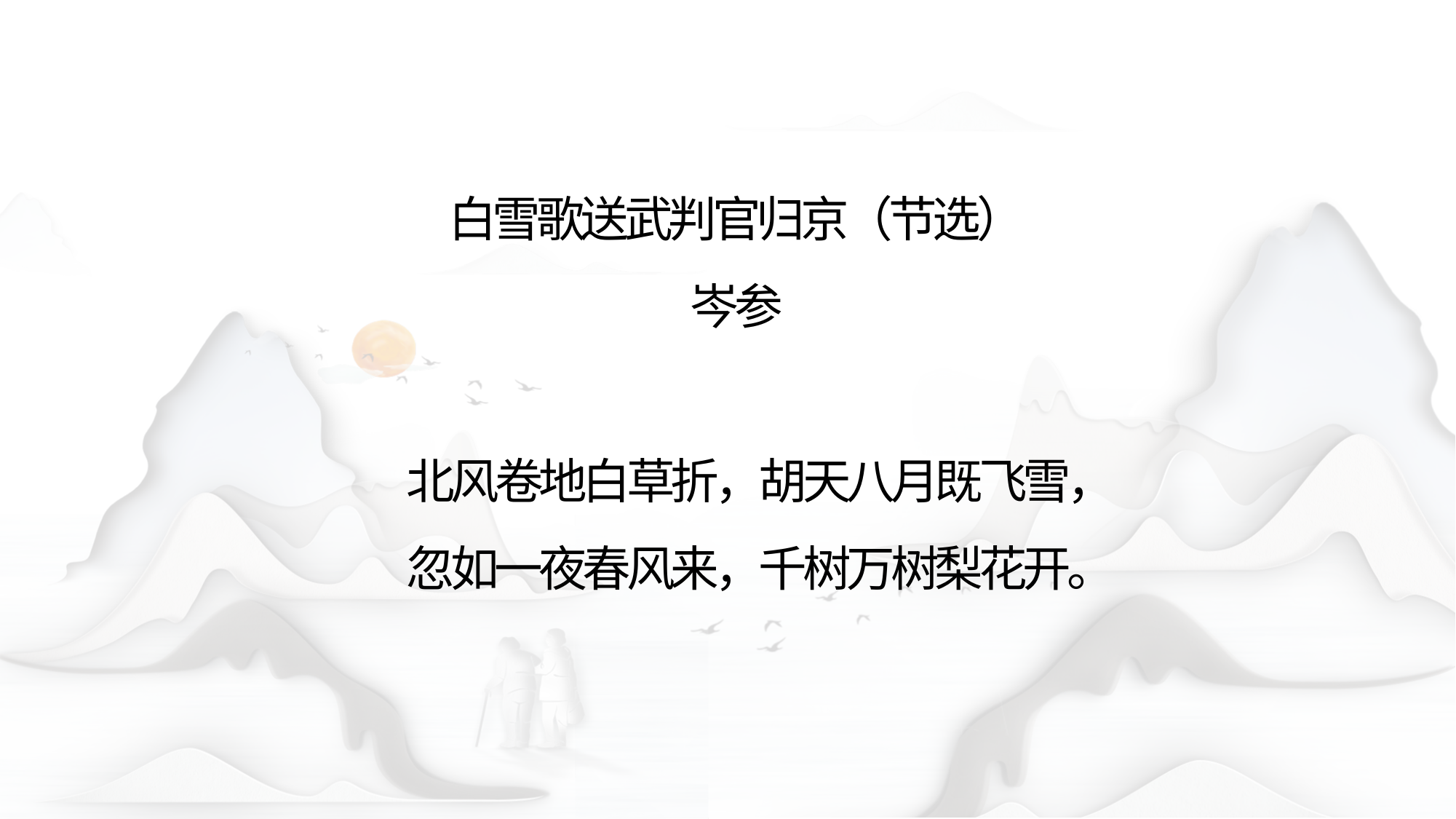

白雪歌送武判官归京（节选）
岑参

北风卷地白草折，胡天八月既飞雪，
忽如一夜春风来，千树万树梨花开。